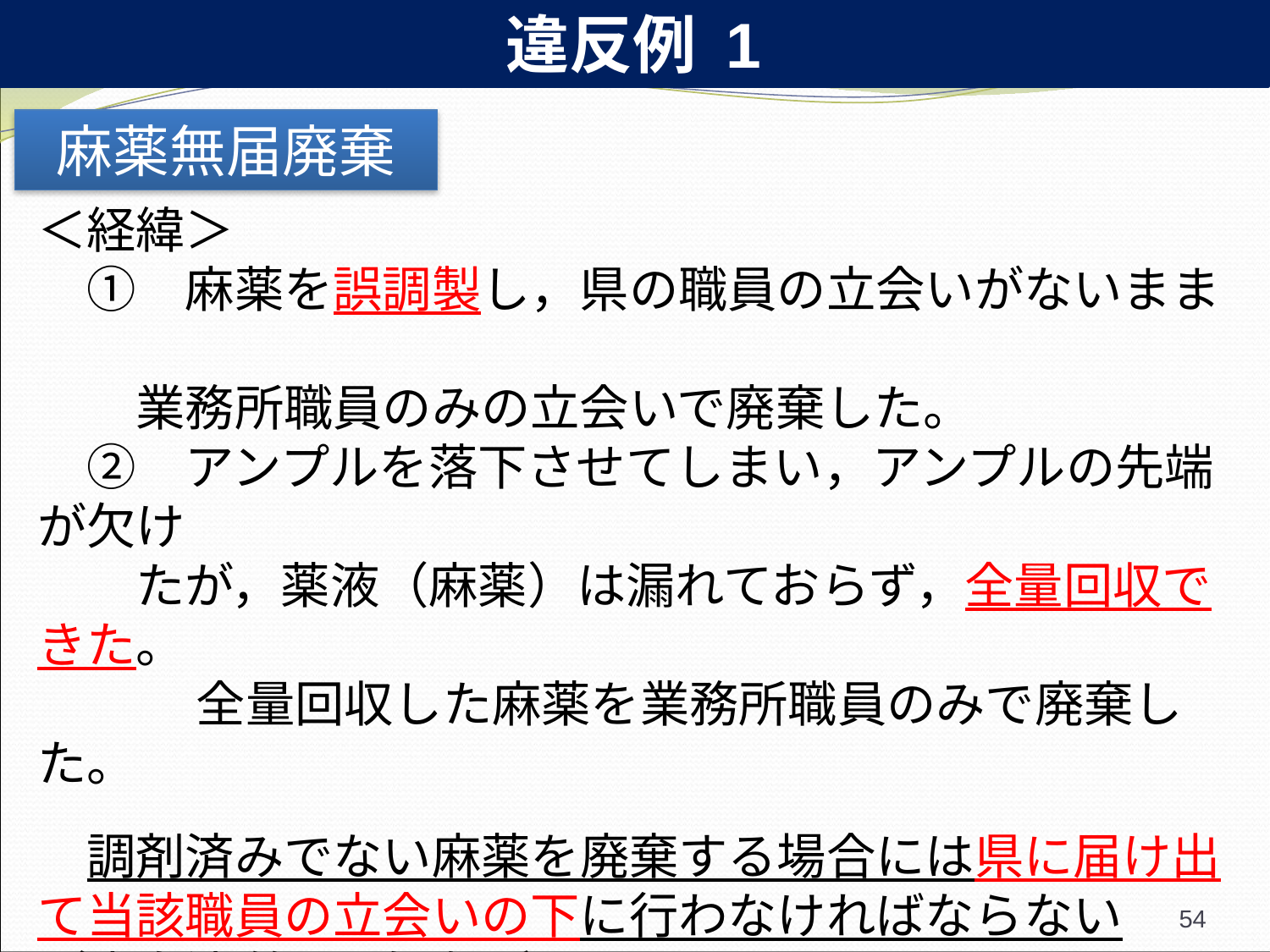

違反例 1
麻薬無届廃棄
＜経緯＞
　①　麻薬を誤調製し，県の職員の立会いがないまま
　　業務所職員のみの立会いで廃棄した。
　②　アンプルを落下させてしまい，アンプルの先端が欠け
　　たが，薬液（麻薬）は漏れておらず，全量回収できた。
　　　 全量回収した麻薬を業務所職員のみで廃棄した。

　調剤済みでない麻薬を廃棄する場合には県に届け出て当該職員の立会いの下に行わなければならない
（麻向法 第29条違反）

＜対応＞
　指導を行い，始末書を徴収。
54